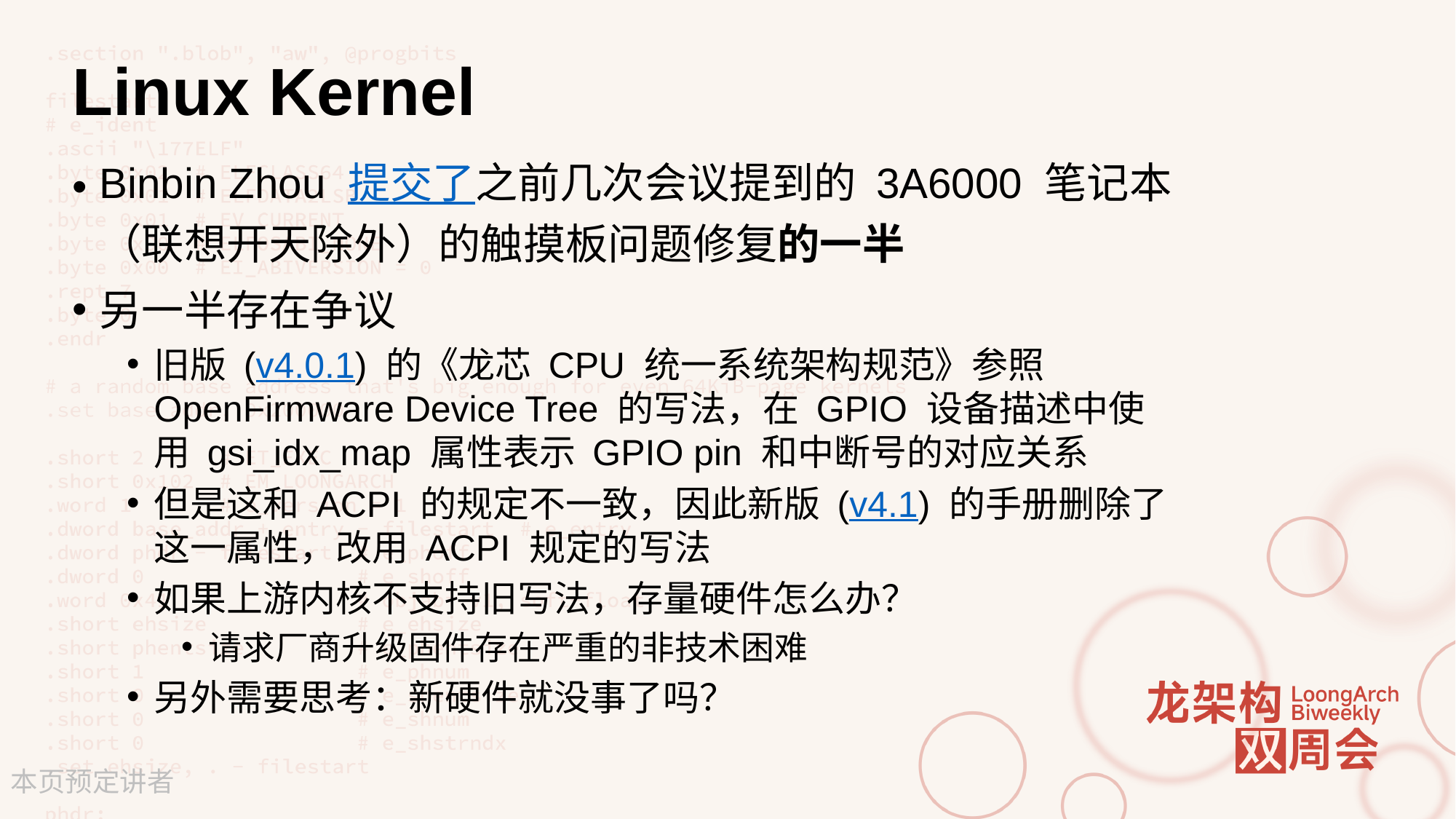

# Linux Kernel
Binbin Zhou 提交了之前几次会议提到的 3A6000 笔记本（联想开天除外）的触摸板问题修复的一半
另一半存在争议
旧版 (v4.0.1) 的《龙芯 CPU 统一系统架构规范》参照 OpenFirmware Device Tree 的写法，在 GPIO 设备描述中使用 gsi_idx_map 属性表示 GPIO pin 和中断号的对应关系
但是这和 ACPI 的规定不一致，因此新版 (v4.1) 的手册删除了这一属性，改用 ACPI 规定的写法
如果上游内核不支持旧写法，存量硬件怎么办？
请求厂商升级固件存在严重的非技术困难
另外需要思考：新硬件就没事了吗？